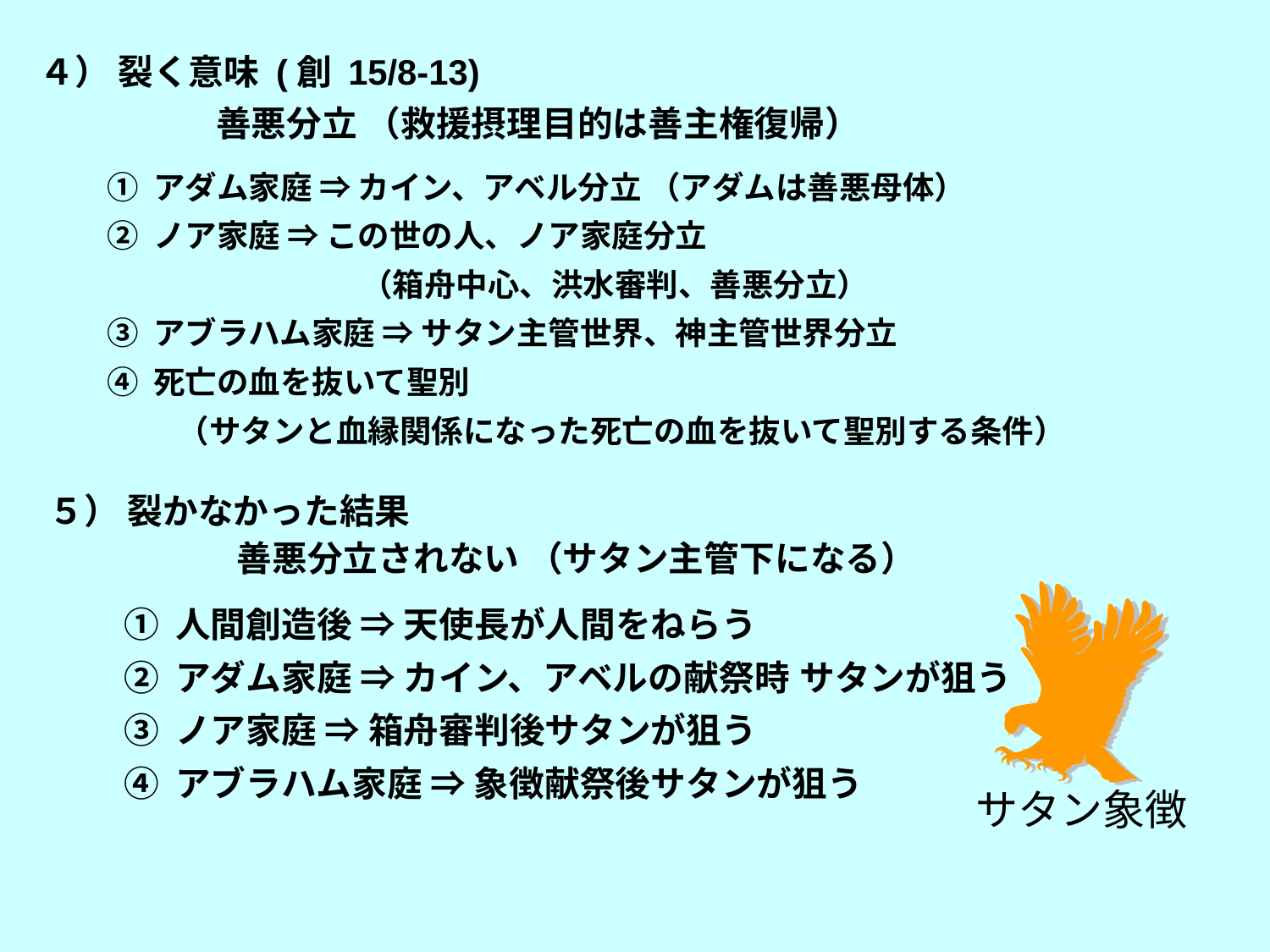

４） 裂く意味 (創 15/8-13)
善悪分立 （救援摂理目的は善主権復帰）
① アダム家庭 ⇒ カイン、アベル分立 （アダムは善悪母体）
② ノア家庭 ⇒ この世の人、ノア家庭分立
　　　　　　　　（箱舟中心、洪水審判、善悪分立）
③ アブラハム家庭 ⇒ サタン主管世界、神主管世界分立
④ 死亡の血を抜いて聖別
　　 （サタンと血縁関係になった死亡の血を抜いて聖別する条件）
５） 裂かなかった結果
善悪分立されない （サタン主管下になる）

① 人間創造後 ⇒ 天使長が人間をねらう
② アダム家庭 ⇒ カイン、アベルの献祭時 サタンが狙う
③ ノア家庭 ⇒ 箱舟審判後サタンが狙う
④ アブラハム家庭 ⇒ 象徴献祭後サタンが狙う
サタン象徴